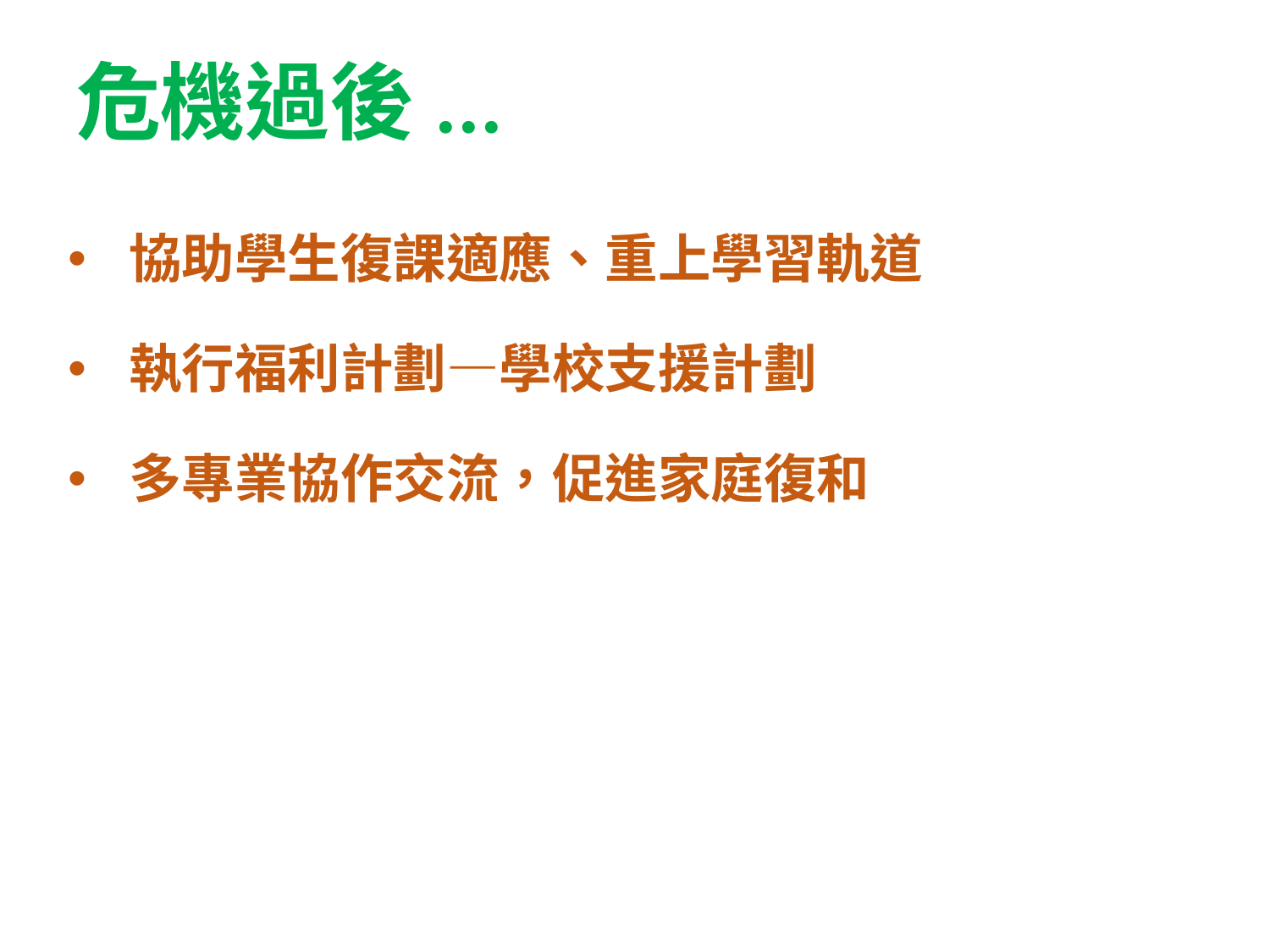

# 危機過後...
協助學生復課適應、重上學習軌道
執行福利計劃—學校支援計劃
多專業協作交流，促進家庭復和